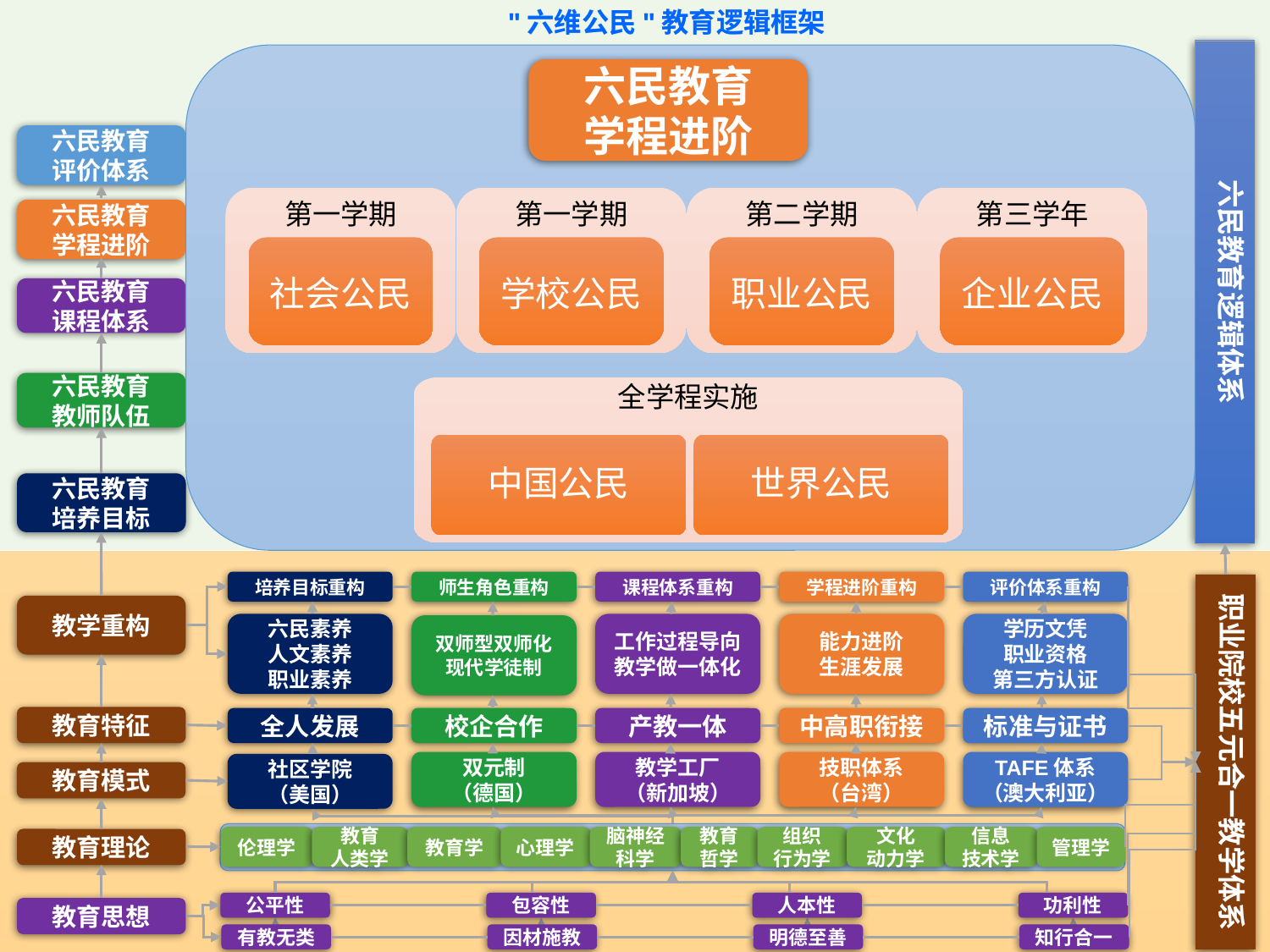

"六维公民"教育逻辑框架
六民教育逻辑体系

六民教育
学程进阶
六民教育
评价体系
六民教育
学程进阶
六民教育
课程体系
六民教育
教师队伍
六民教育
培养目标
第一学期
社会公民
第一学期
学校公民
第二学期
职业公民
第三学年
企业公民
全学程实施
中国公民
世界公民

培养目标重构
师生角色重构
课程体系重构
学程进阶重构
评价体系重构
职业院校五元合一教学体系
教学重构
六民素养
人文素养
职业素养
工作过程导向
教学做一体化
能力进阶
生涯发展
学历文凭
职业资格
第三方认证
双师型双师化
现代学徒制
教育特征
全人发展
校企合作
产教一体
中高职衔接
标准与证书
双元制
（德国）
教学工厂
（新加坡）
技职体系
（台湾）
TAFE体系（澳大利亚）
社区学院
（美国）
教育模式

伦理学
教育
人类学
教育学
心理学
脑神经科学
教育哲学
组织
行为学
文化
动力学
信息
技术学
管理学
教育理论
公平性
包容性
人本性
功利性
教育思想
有教无类
因材施教
明德至善
知行合一